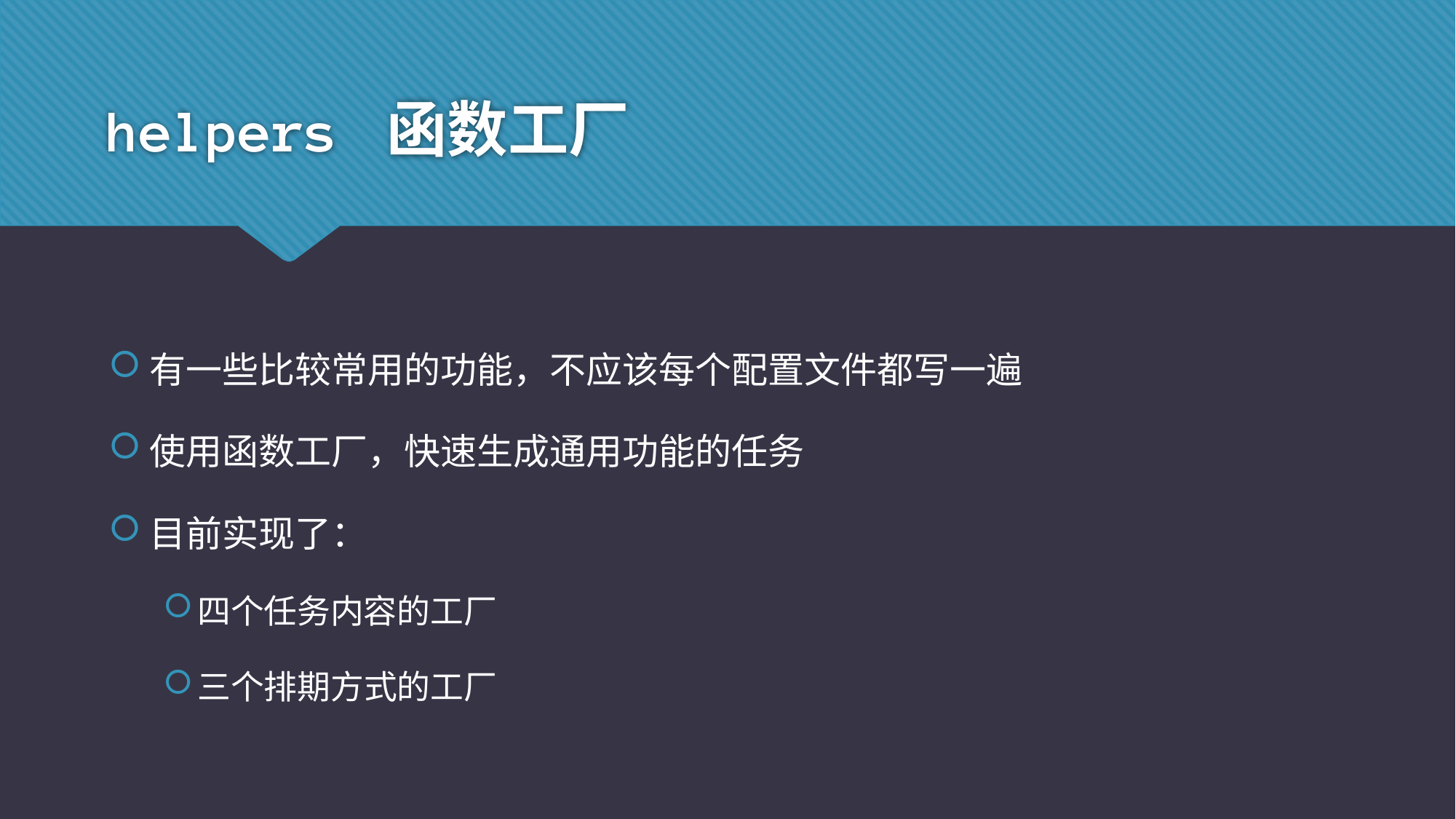

# helpers 函数工厂
有一些比较常用的功能，不应该每个配置文件都写一遍
使用函数工厂，快速生成通用功能的任务
目前实现了：
四个任务内容的工厂
三个排期方式的工厂